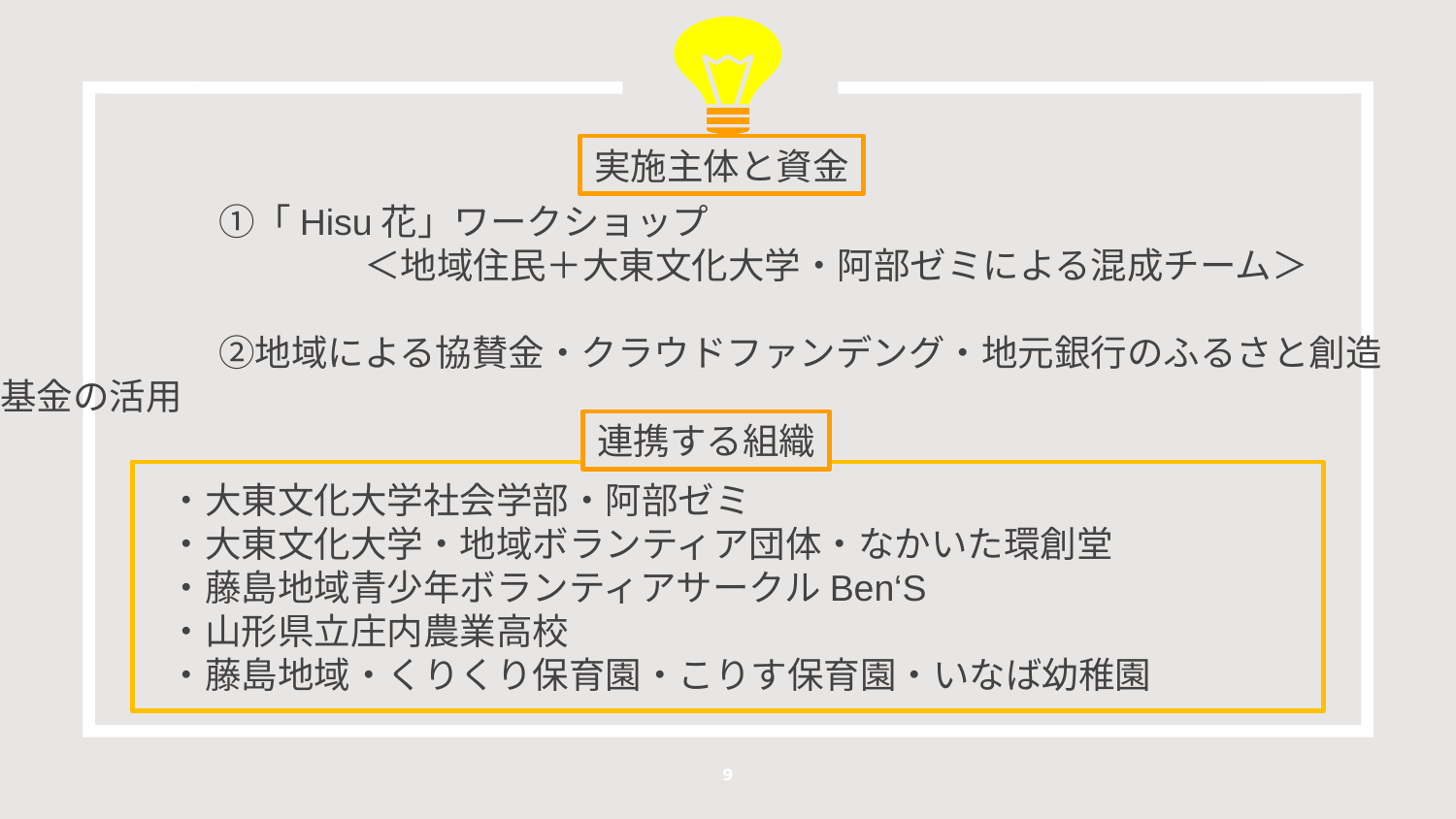

実施主体と資金
　　　　　　①「Hisu花」ワークショップ　
　　　　　　　　　　＜地域住民＋大東文化大学・阿部ゼミによる混成チーム＞
　　　　　　②地域による協賛金・クラウドファンデング・地元銀行のふるさと創造基金の活用
連携する組織
　・大東文化大学社会学部・阿部ゼミ
　・大東文化大学・地域ボランティア団体・なかいた環創堂
　・藤島地域青少年ボランティアサークルBen‘S
　・山形県立庄内農業高校
　・藤島地域・くりくり保育園・こりす保育園・いなば幼稚園
9